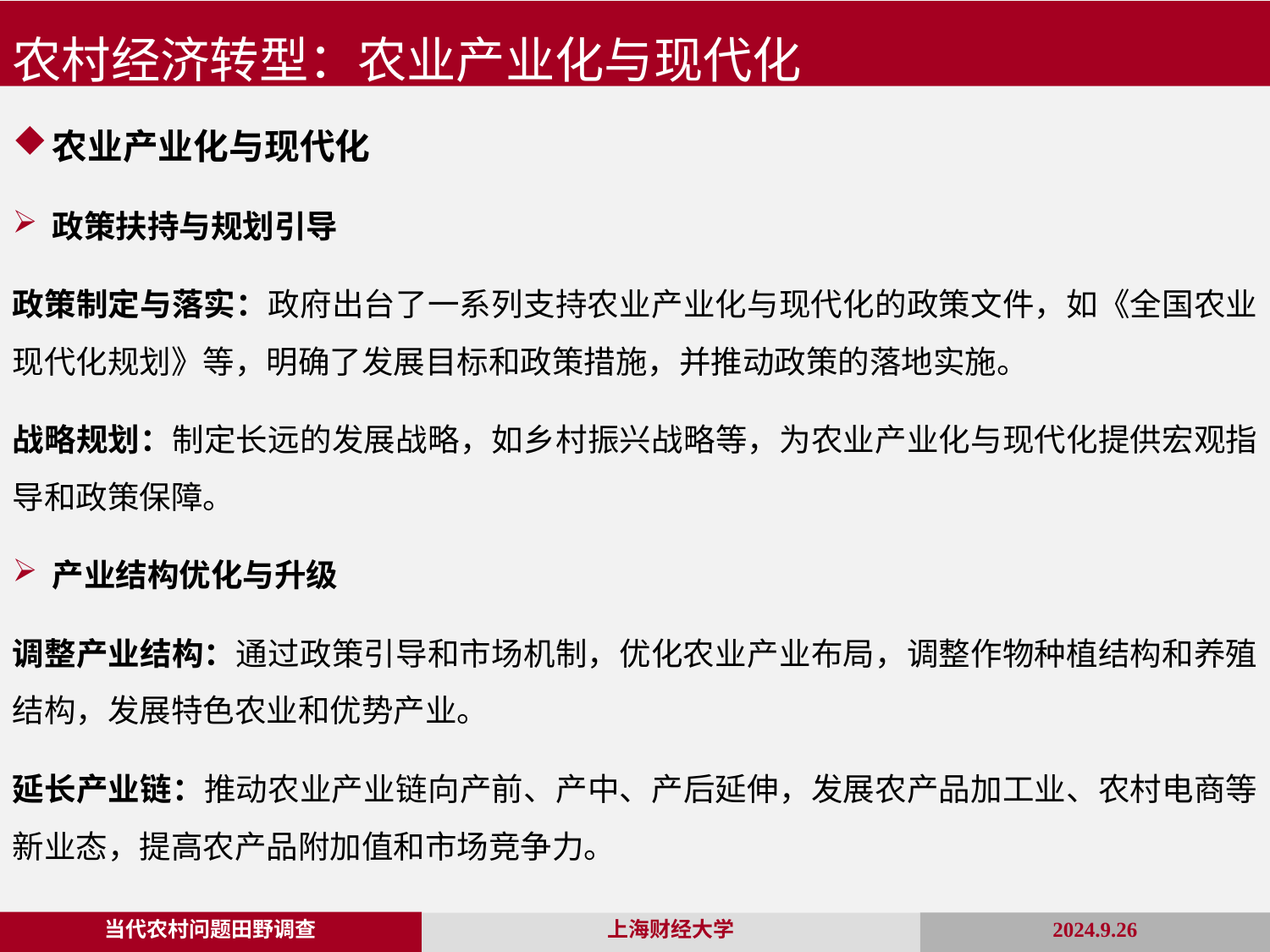

农村经济转型：农业产业化与现代化
农业产业化与现代化
政策扶持与规划引导
政策制定与落实：政府出台了一系列支持农业产业化与现代化的政策文件，如《全国农业现代化规划》等，明确了发展目标和政策措施，并推动政策的落地实施。
战略规划：制定长远的发展战略，如乡村振兴战略等，为农业产业化与现代化提供宏观指导和政策保障。
产业结构优化与升级
调整产业结构：通过政策引导和市场机制，优化农业产业布局，调整作物种植结构和养殖结构，发展特色农业和优势产业。
延长产业链：推动农业产业链向产前、产中、产后延伸，发展农产品加工业、农村电商等新业态，提高农产品附加值和市场竞争力。

当代农村问题田野调查
2024.9.26
上海财经大学